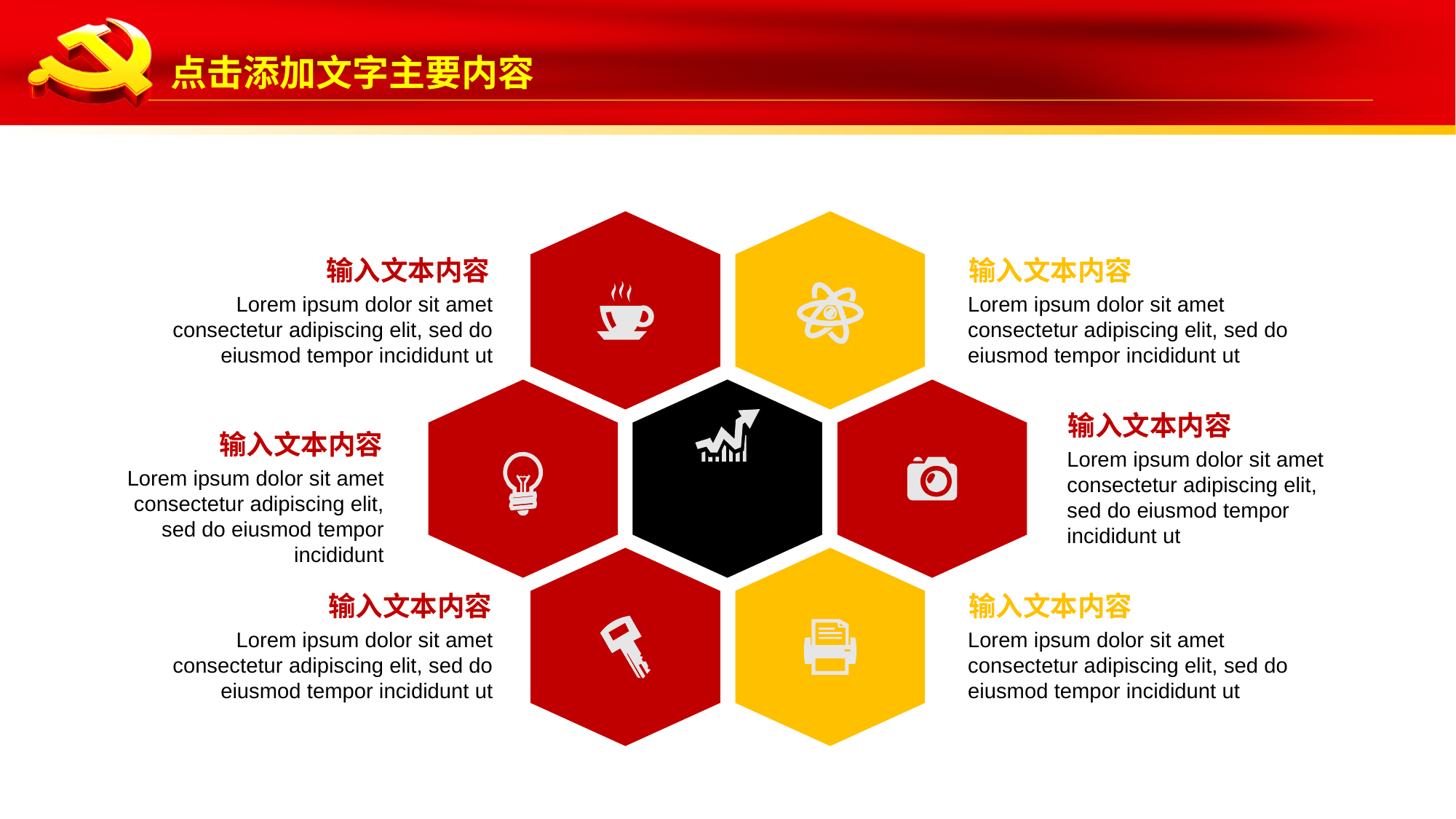

输入文本内容
Lorem ipsum dolor sit amet consectetur adipiscing elit, sed do eiusmod tempor incididunt ut
输入文本内容
Lorem ipsum dolor sit amet consectetur adipiscing elit, sed do eiusmod tempor incididunt ut

输入文本内容
Lorem ipsum dolor sit amet consectetur adipiscing elit, sed do eiusmod tempor incididunt ut

输入文本内容
Lorem ipsum dolor sit amet consectetur adipiscing elit, sed do eiusmod tempor incididunt

输入文本内容
Lorem ipsum dolor sit amet consectetur adipiscing elit, sed do eiusmod tempor incididunt ut
输入文本内容
Lorem ipsum dolor sit amet consectetur adipiscing elit, sed do eiusmod tempor incididunt ut